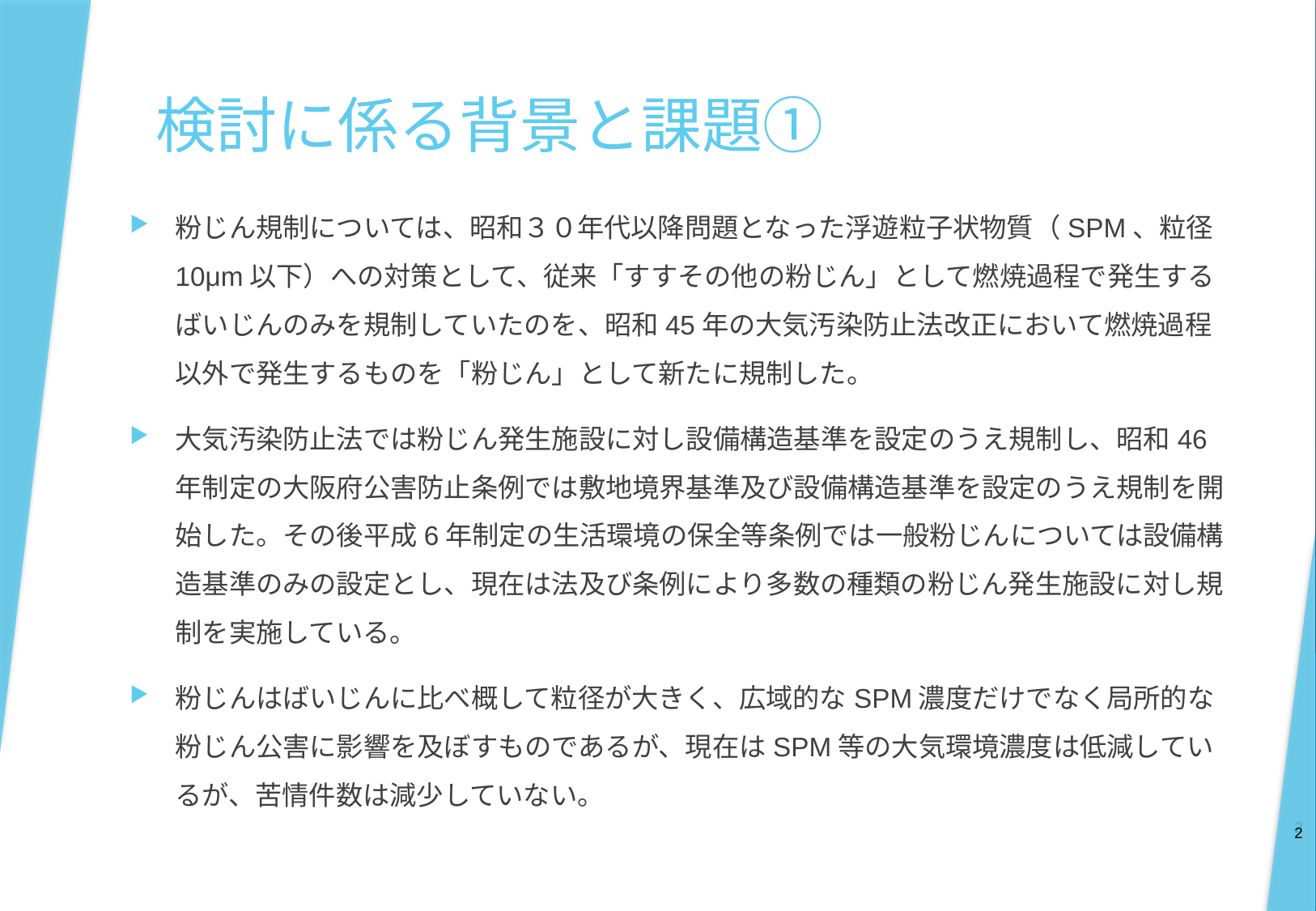

# 検討に係る背景と課題①
粉じん規制については、昭和３０年代以降問題となった浮遊粒子状物質（SPM、粒径10μm以下）への対策として、従来「すすその他の粉じん」として燃焼過程で発生するばいじんのみを規制していたのを、昭和45年の大気汚染防止法改正において燃焼過程以外で発生するものを「粉じん」として新たに規制した。
大気汚染防止法では粉じん発生施設に対し設備構造基準を設定のうえ規制し、昭和46年制定の大阪府公害防止条例では敷地境界基準及び設備構造基準を設定のうえ規制を開始した。その後平成6年制定の生活環境の保全等条例では一般粉じんについては設備構造基準のみの設定とし、現在は法及び条例により多数の種類の粉じん発生施設に対し規制を実施している。
粉じんはばいじんに比べ概して粒径が大きく、広域的なSPM濃度だけでなく局所的な粉じん公害に影響を及ぼすものであるが、現在はSPM等の大気環境濃度は低減しているが、苦情件数は減少していない。

2
2